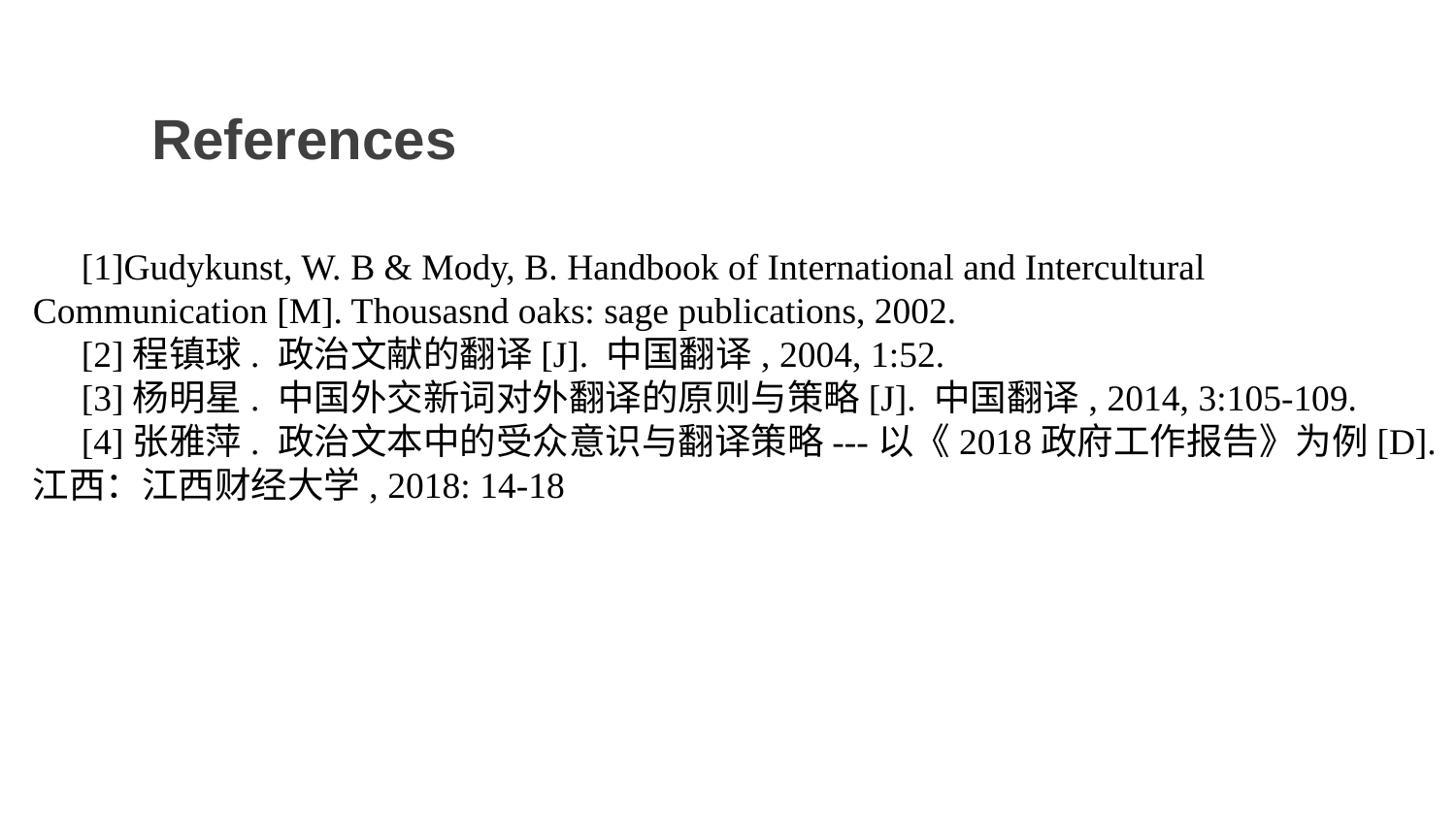

References

[1]Gudykunst, W. B & Mody, B. Handbook of International and Intercultural Communication [M]. Thousasnd oaks: sage publications, 2002.
[2]程镇球. 政治文献的翻译[J]. 中国翻译, 2004, 1:52.
[3]杨明星. 中国外交新词对外翻译的原则与策略[J]. 中国翻译, 2014, 3:105-109.
[4]张雅萍. 政治文本中的受众意识与翻译策略---以《2018政府工作报告》为例[D].江西：江西财经大学, 2018: 14-18